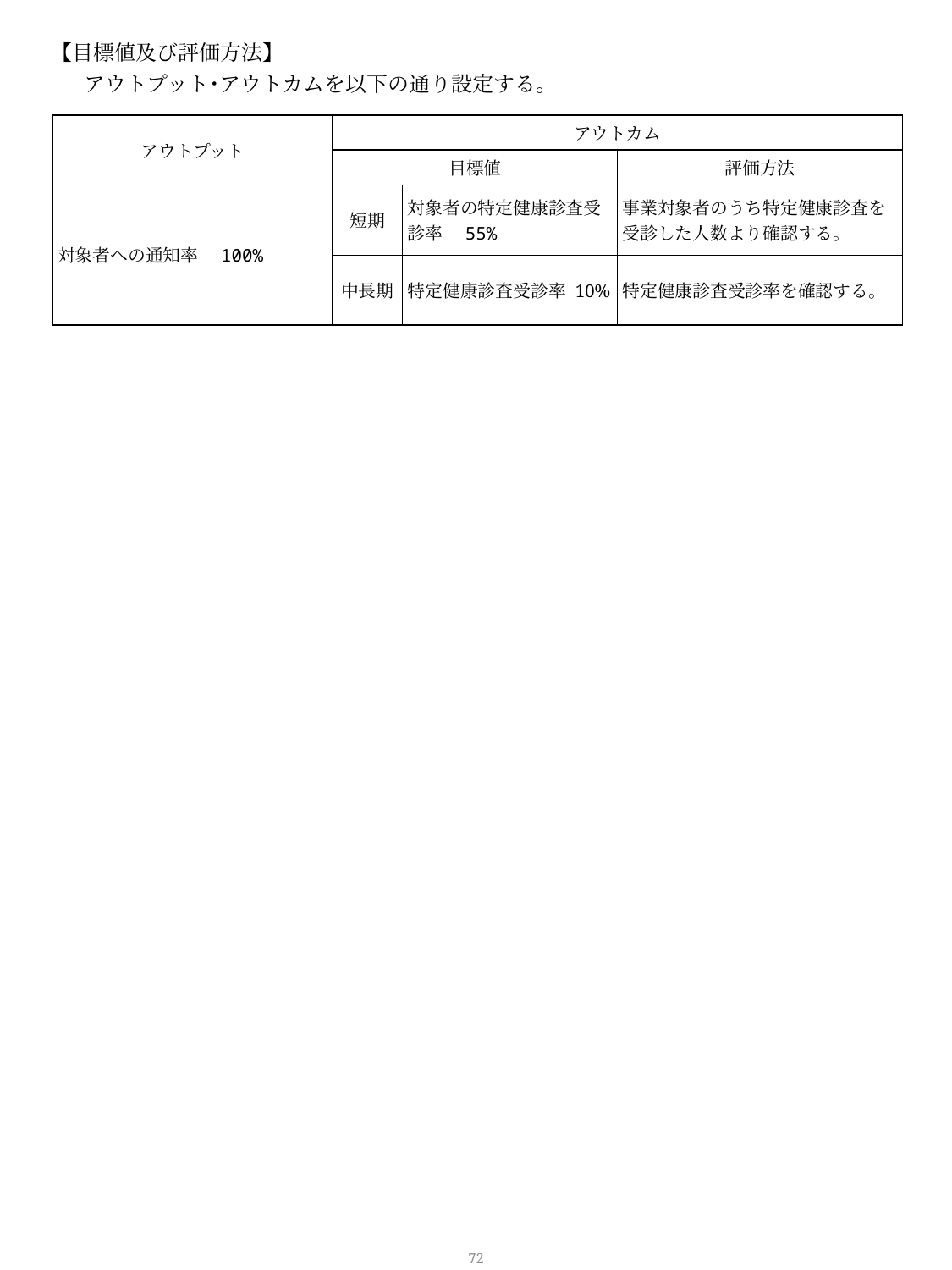

【目標値及び評価方法】
　アウトプット･アウトカムを以下の通り設定する。
| アウトプット | アウトカム |  |  |
| --- | --- | --- | --- |
|  | 目標値 |  | 評価方法 |
| 対象者への通知率　100% | 短期 | 対象者の特定健康診査受診率　55% | 事業対象者のうち特定健康診査を受診した人数より確認する。 |
|  | 中長期 | 特定健康診査受診率 10% | 特定健康診査受診率を確認する。 |
72